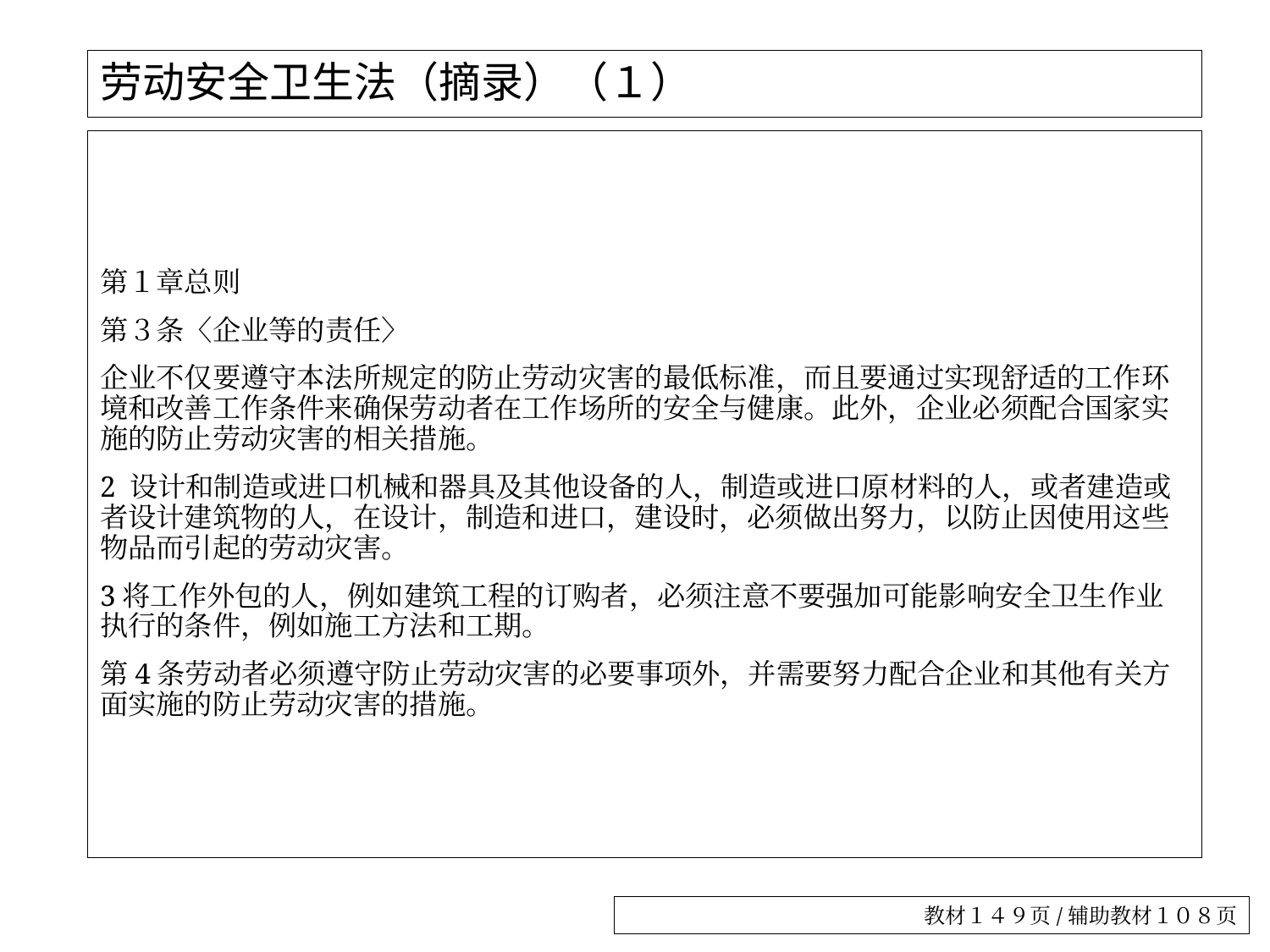

# 劳动安全卫生法（摘录）（１）
第１章总则
第３条〈企业等的责任〉
企业不仅要遵守本法所规定的防止劳动灾害的最低标准，而且要通过实现舒适的工作环境和改善工作条件来确保劳动者在工作场所的安全与健康。此外，企业必须配合国家实施的防止劳动灾害的相关措施。
2 设计和制造或进口机械和器具及其他设备的人，制造或进口原材料的人，或者建造或者设计建筑物的人，在设计，制造和进口，建设时，必须做出努力，以防止因使用这些物品而引起的劳动灾害。
3将工作外包的人，例如建筑工程的订购者，必须注意不要强加可能影响安全卫生作业执行的条件，例如施工方法和工期。
第4条劳动者必须遵守防止劳动灾害的必要事项外，并需要努力配合企业和其他有关方面实施的防止劳动灾害的措施。
教材１４９页/辅助教材１０８页